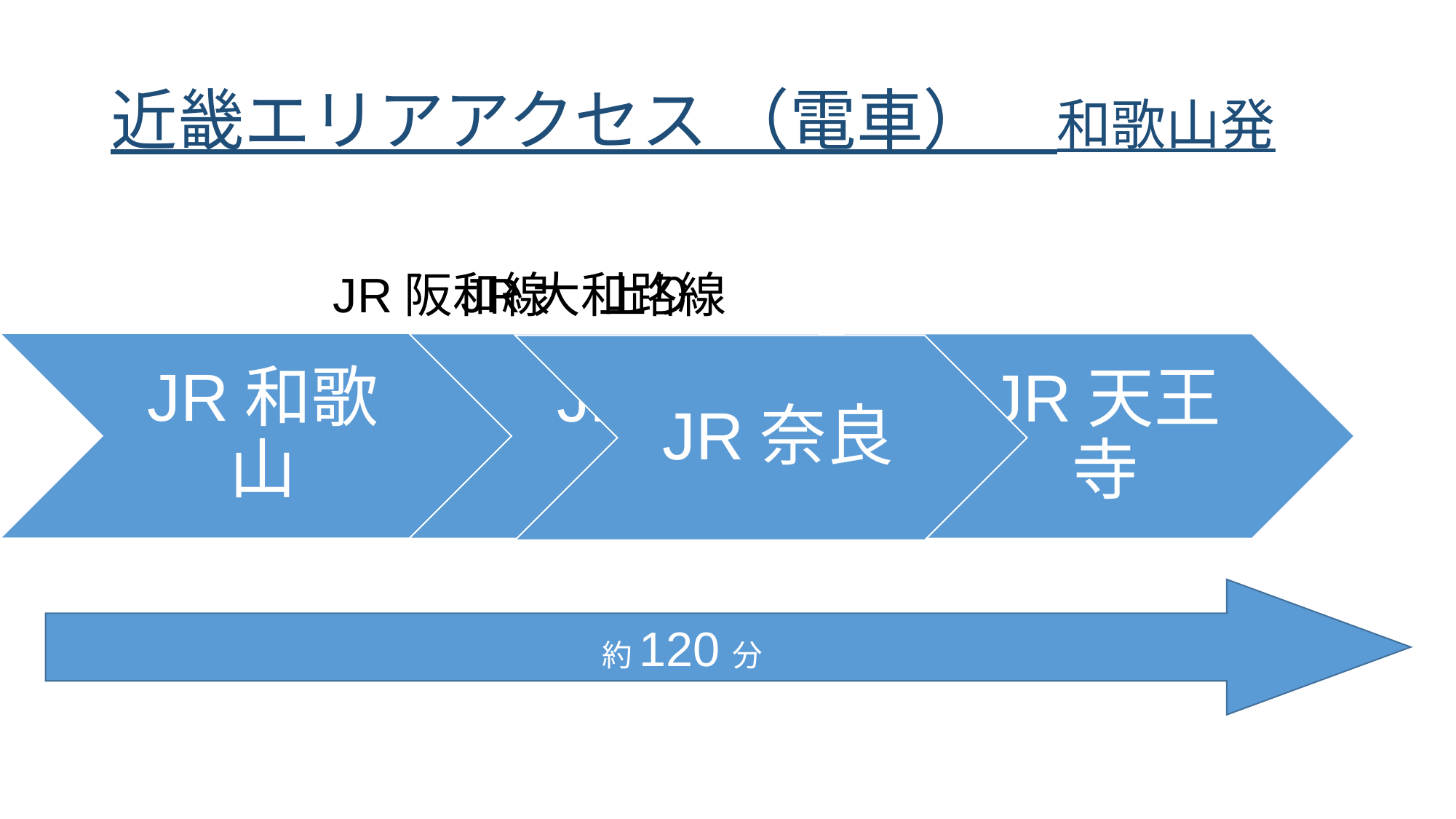

# 近畿エリアアクセス （電車）　和歌山発
JR大和路線
JR阪和線　上り

JR和歌山

JR天王寺

JR天王寺

JR奈良
約120分